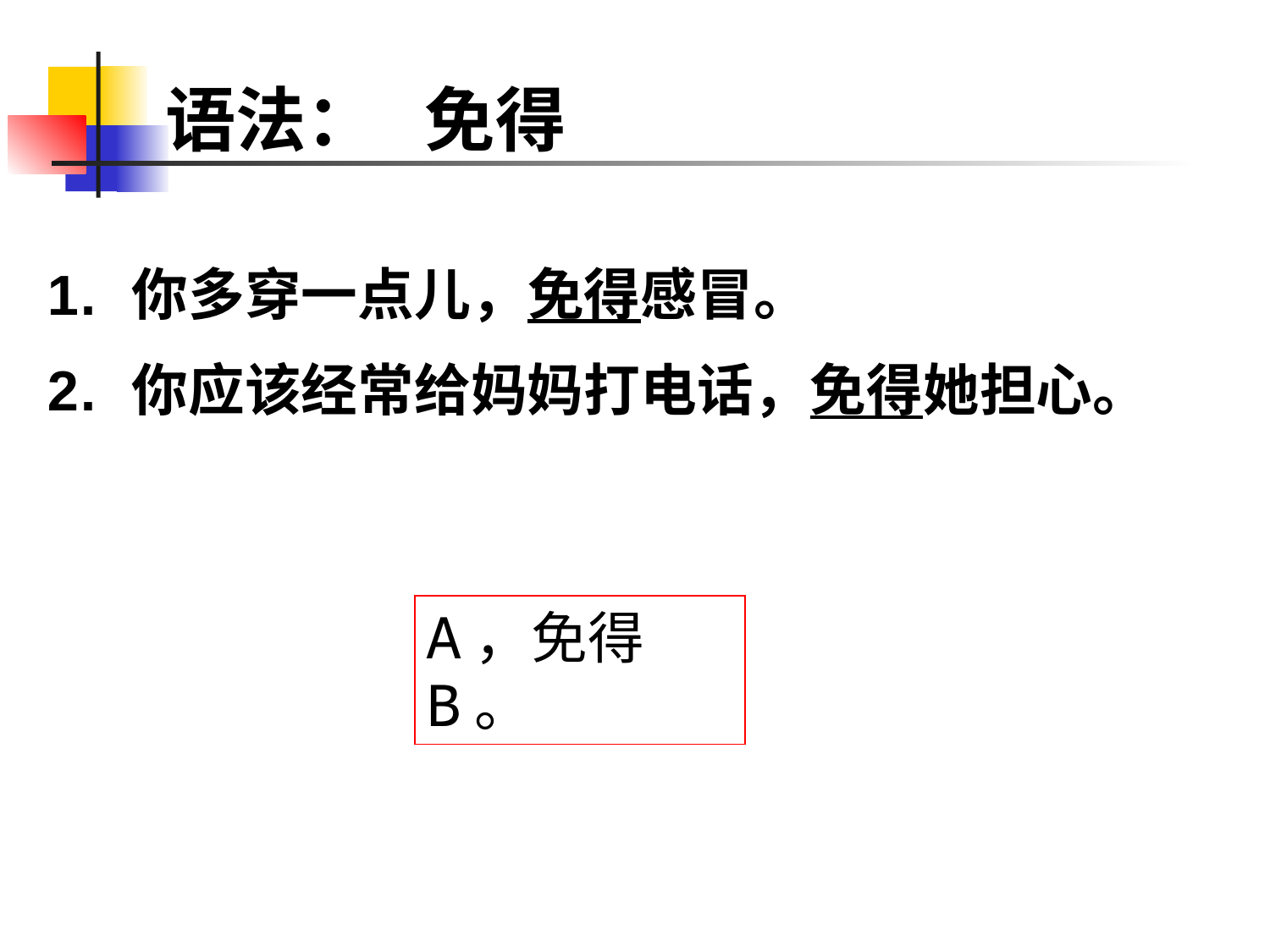

# 语法：   免得
你多穿一点儿，免得感冒。
你应该经常给妈妈打电话，免得她担心。
A，免得B。